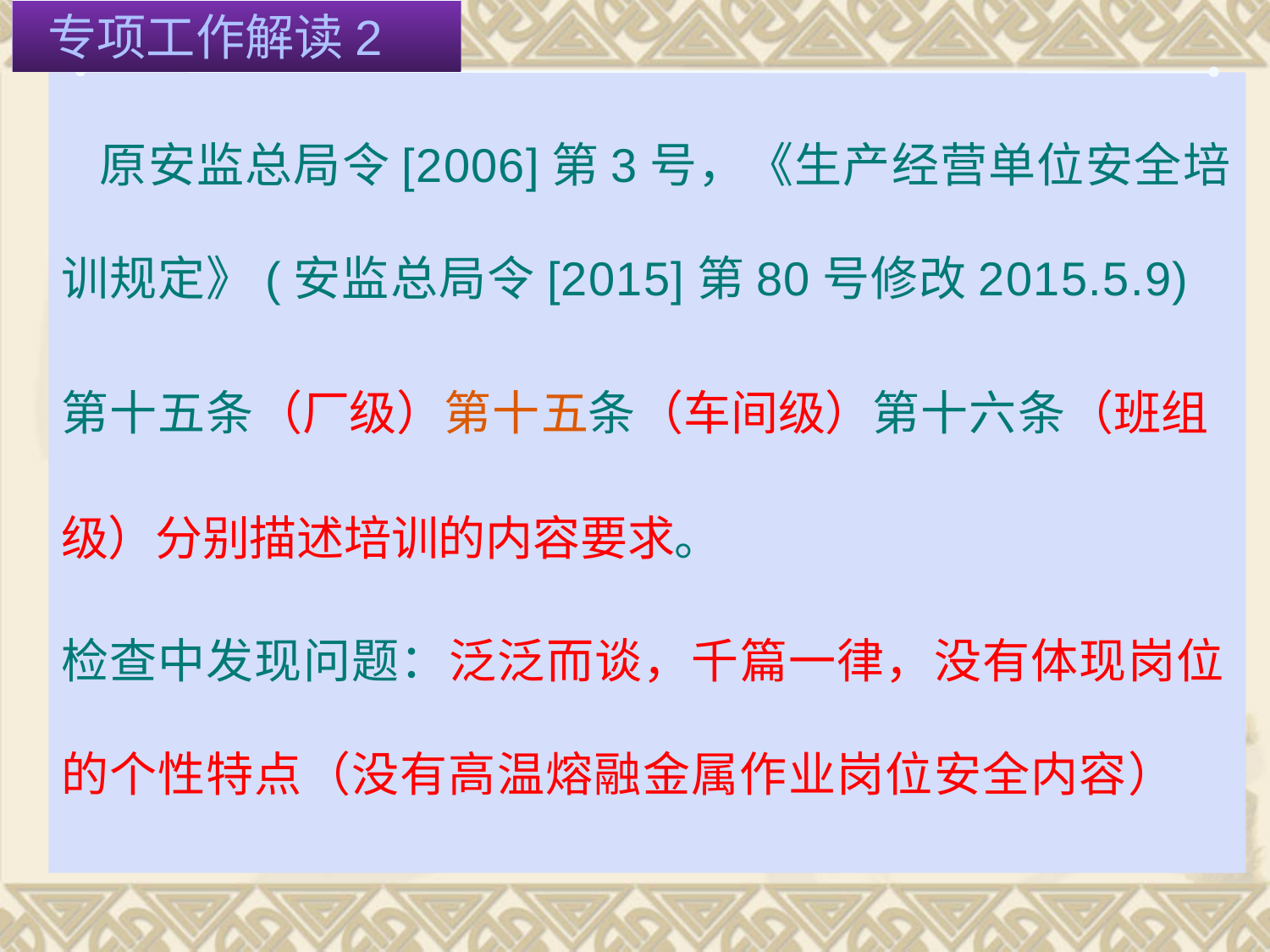

专项工作解读2
   原安监总局令[2006]第3号，《生产经营单位安全培训规定》(安监总局令[2015]第80号修改2015.5.9)
第十五条（厂级）第十五条（车间级）第十六条（班组级）分别描述培训的内容要求。
检查中发现问题：泛泛而谈，千篇一律，没有体现岗位的个性特点（没有高温熔融金属作业岗位安全内容）